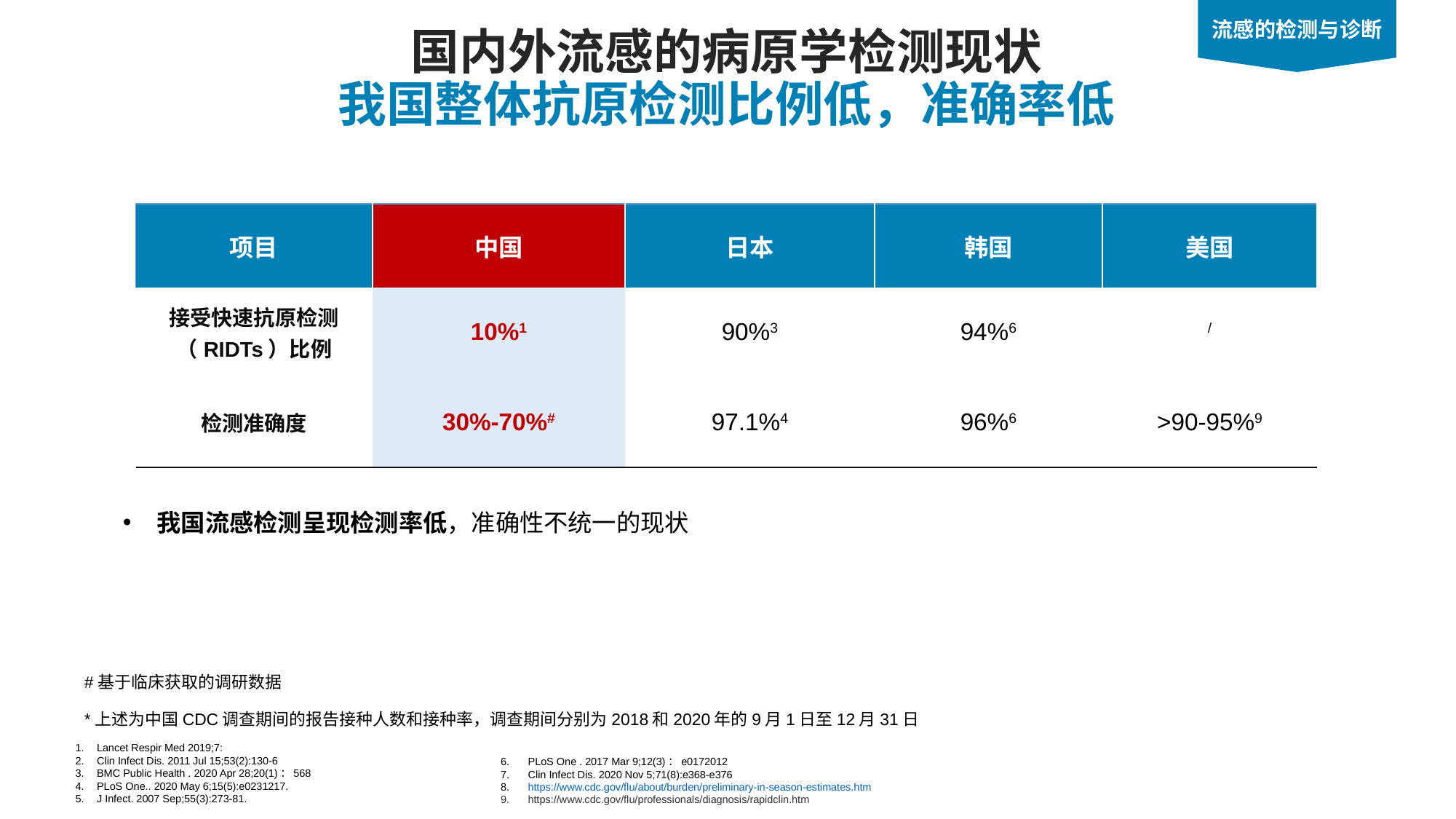

流感的检测与诊断
# 国内外流感的病原学检测现状 我国整体抗原检测比例低，准确率低
| 项目 | 中国 | 日本 | 韩国 | 美国 |
| --- | --- | --- | --- | --- |
| 接受快速抗原检测 （RIDTs）比例 | 10%1 | 90%3 | 94%6 | / |
| 检测准确度 | 30%-70%# | 97.1%4 | 96%6 | >90-95%9 |
我国流感检测呈现检测率低，准确性不统一的现状
#基于临床获取的调研数据
*上述为中国CDC调查期间的报告接种人数和接种率，调查期间分别为2018和2020年的9月1日至12月31日
Lancet Respir Med 2019;7:
Clin Infect Dis. 2011 Jul 15;53(2):130-6
BMC Public Health . 2020 Apr 28;20(1)：568
PLoS One.. 2020 May 6;15(5):e0231217.
J Infect. 2007 Sep;55(3):273-81.
PLoS One . 2017 Mar 9;12(3)：e0172012
Clin Infect Dis. 2020 Nov 5;71(8):e368-e376
https://www.cdc.gov/flu/about/burden/preliminary-in-season-estimates.htm
https://www.cdc.gov/flu/professionals/diagnosis/rapidclin.htm